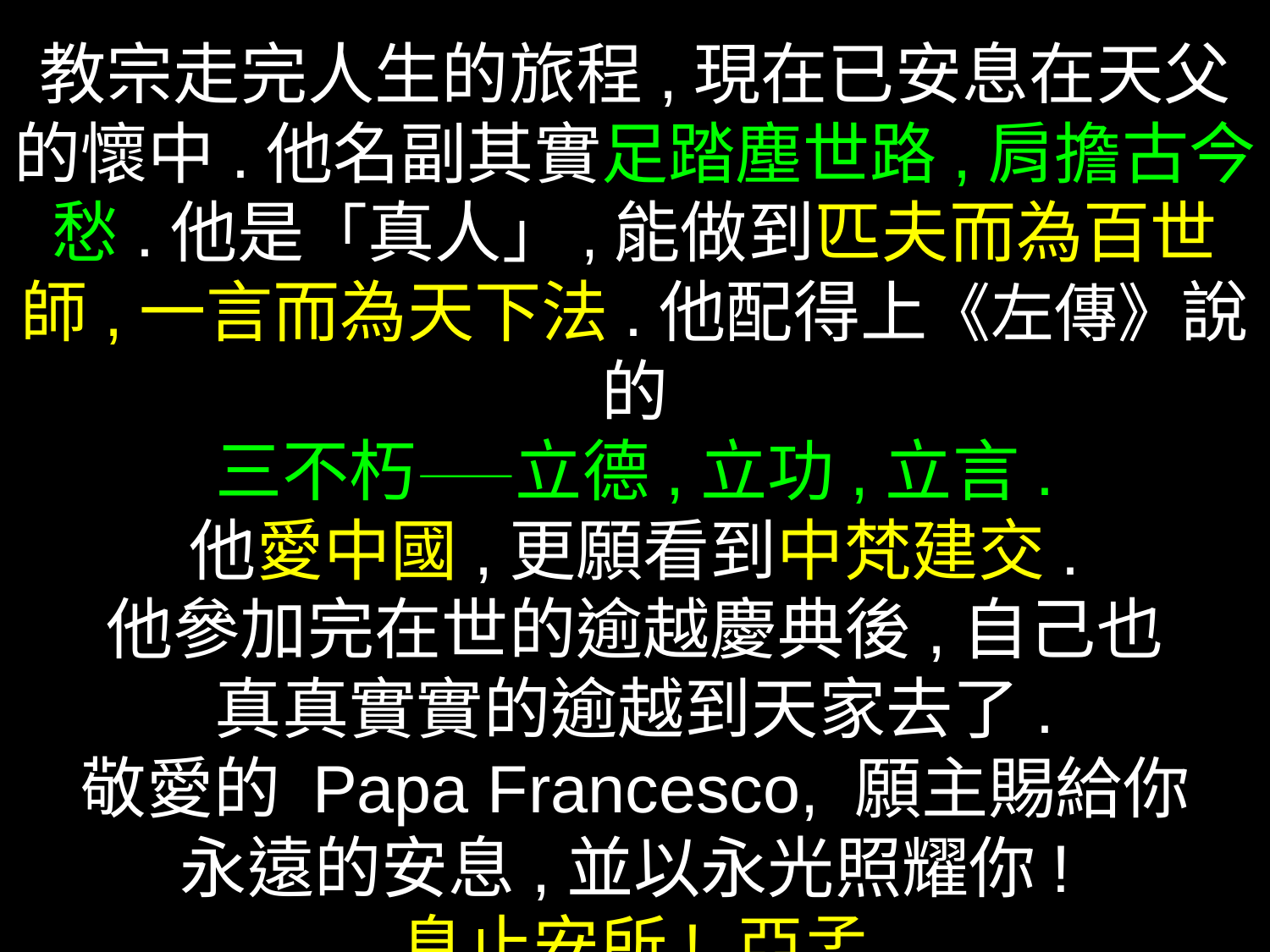

教宗走完人生的旅程,現在已安息在天父的懷中.他名副其實足踏塵世路,肩擔古今愁.他是「真人」,能做到匹夫而為百世師,一言而為天下法.他配得上《左傳》說的
三不朽——立德,立功,立言.
他愛中國,更願看到中梵建交.
他參加完在世的逾越慶典後,自己也
真真實實的逾越到天家去了.
敬愛的 Papa Francesco, 願主賜給你
永遠的安息,並以永光照耀你!
息止安所! 亞孟